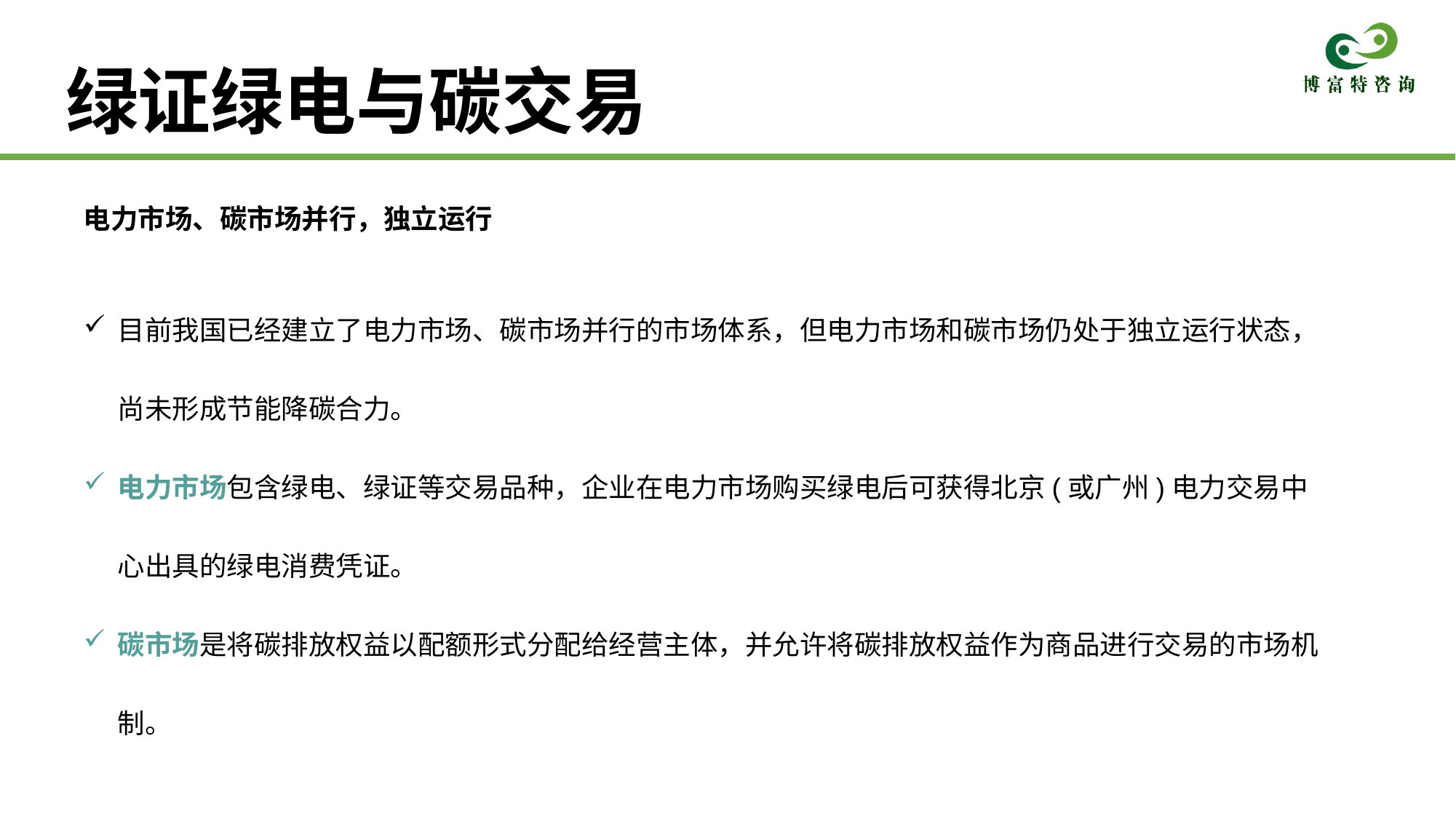

# 绿证绿电与碳交易
电力市场、碳市场并行，独立运行

目前我国已经建立了电力市场、碳市场并行的市场体系，但电力市场和碳市场仍处于独立运行状态，尚未形成节能降碳合力。
电力市场包含绿电、绿证等交易品种，企业在电力市场购买绿电后可获得北京(或广州)电力交易中心出具的绿电消费凭证。
碳市场是将碳排放权益以配额形式分配给经营主体，并允许将碳排放权益作为商品进行交易的市场机制。